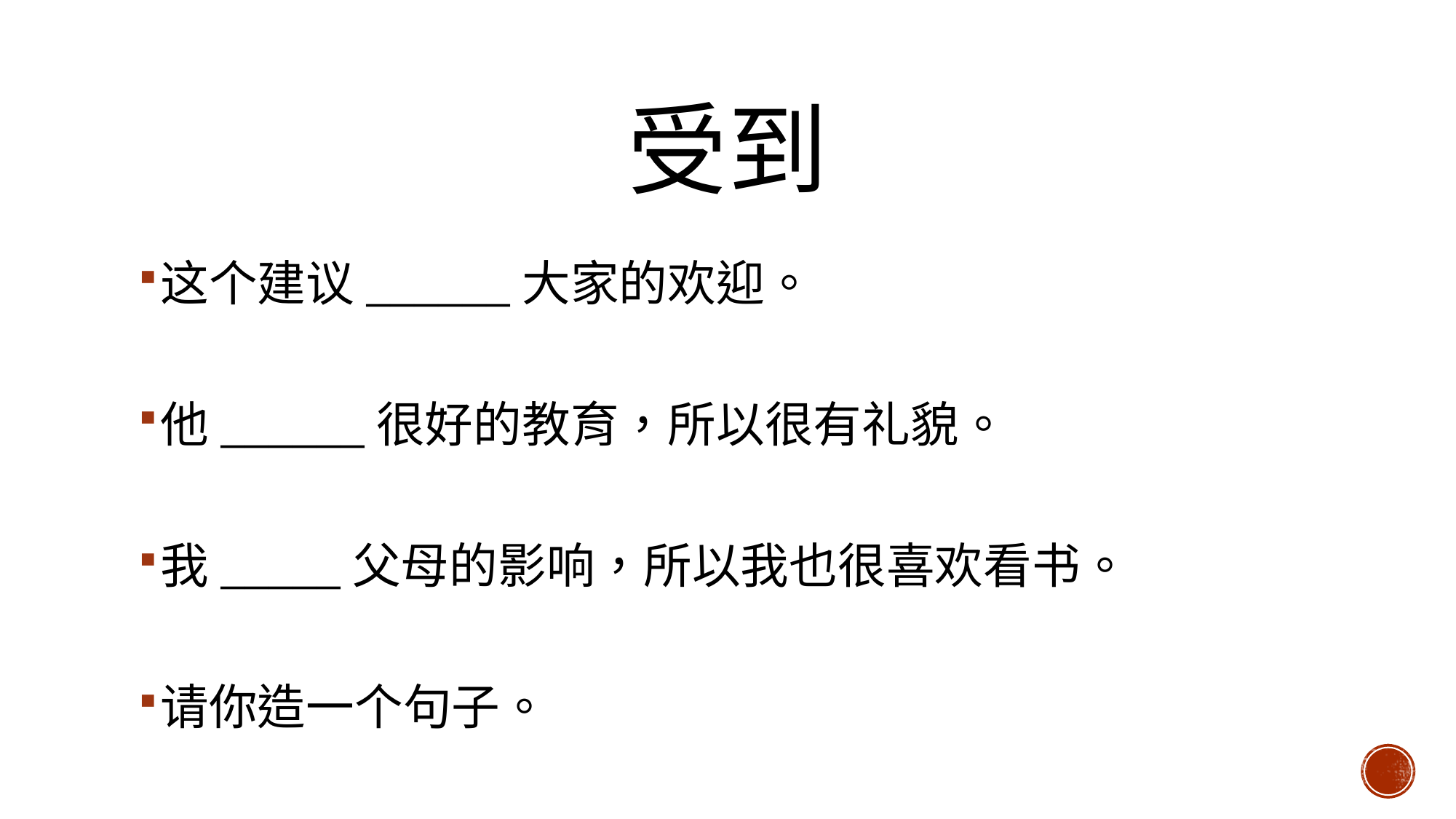

# 受到
这个建议______大家的欢迎。

他______很好的教育，所以很有礼貌。

我_____父母的影响，所以我也很喜欢看书。

请你造一个句子。